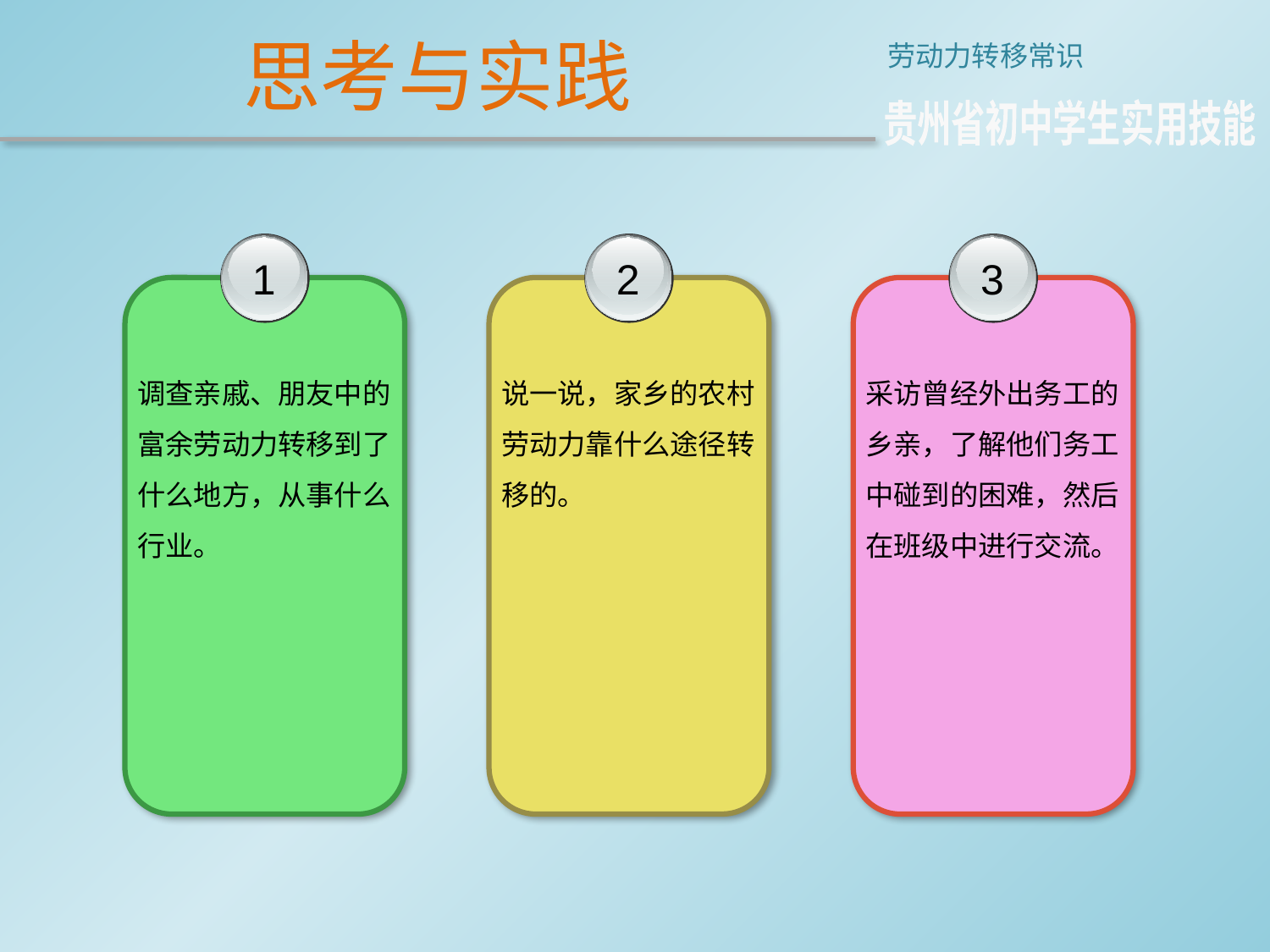

思考与实践
劳动力转移常识
贵州省初中学生实用技能

1

调查亲戚、朋友中的富余劳动力转移到了什么地方，从事什么
行业。

2

说一说，家乡的农村劳动力靠什么途径转移的。

3

采访曾经外出务工的乡亲，了解他们务工中碰到的困难，然后
在班级中进行交流。